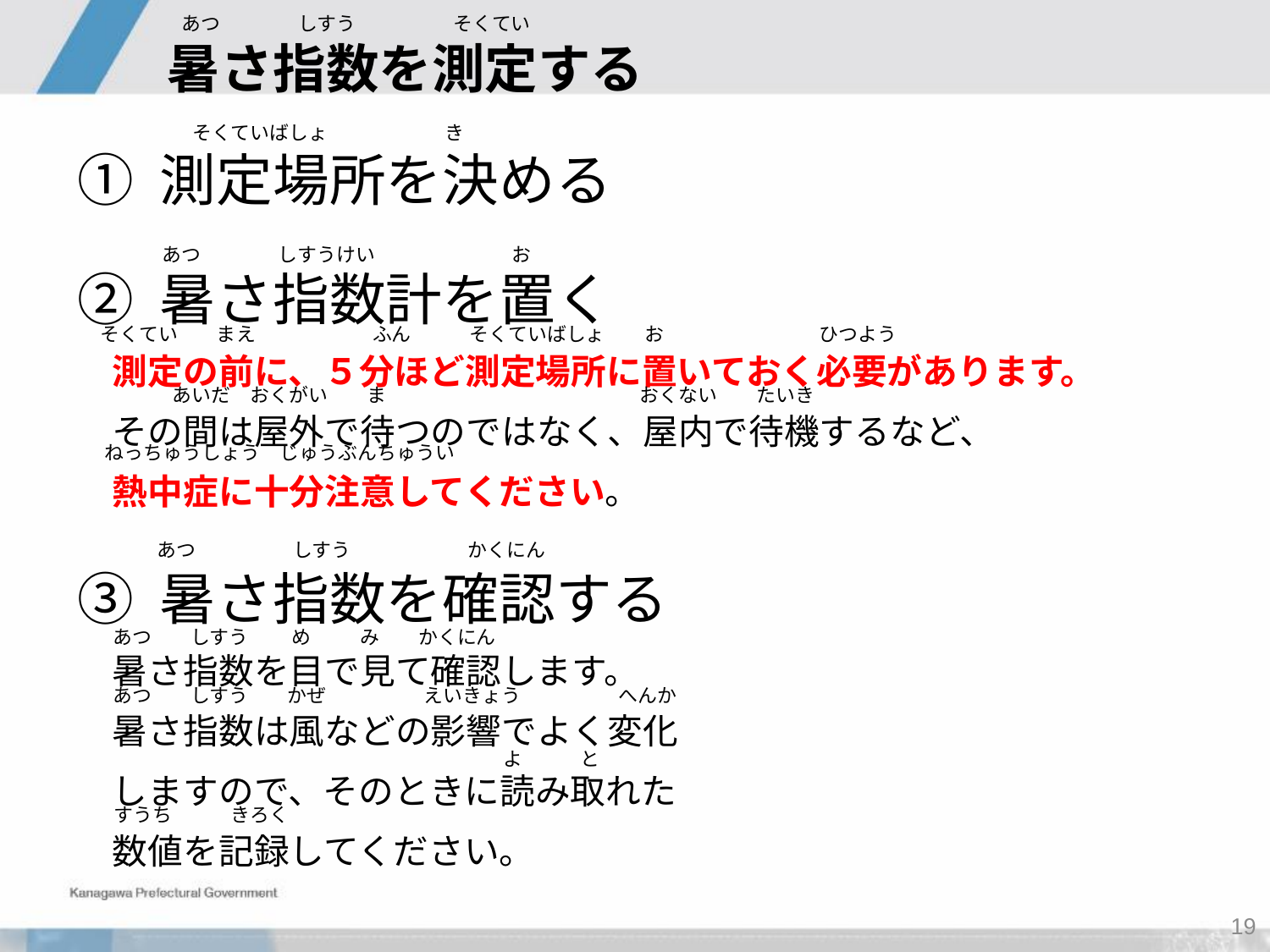

あつ　　　　しすう　　　　　そくてい
# 暑さ指数を測定する
そくていばしょ　　　　　　き
① 測定場所を決める

② 暑さ指数計を置く
　測定の前に、５分ほど測定場所に置いておく必要があります。
　その間は屋外で待つのではなく、屋内で待機するなど、
　熱中症に十分注意してください。

③ 暑さ指数を確認する
　暑さ指数を目で見て確認します。
　暑さ指数は風などの影響でよく変化
　しますので、そのときに読み取れた
　数値を記録してください。

　あつ　　　　しすうけい　　　　　　　お
そくてい　　まえ　　　　　　ふん　　　そくていばしょ　　お　　　　　　　　ひつよう
　　　　あいだ　おくがい　　ま　　　　　　　　　　　　　おくない　　たいき
　　　　ねっちゅうしょう　じゅうぶんちゅうい
　あつ　　　　　しすう　　　　　　かくにん
あつ　　しすう　　 め           み　　かくにん
あつ　　しすう　　かぜ　　　　　えいきょう　　　　　へんか
　　　　　　　　　　　　　　　　　　　　よ　　　と
すうち　　　きろく
19